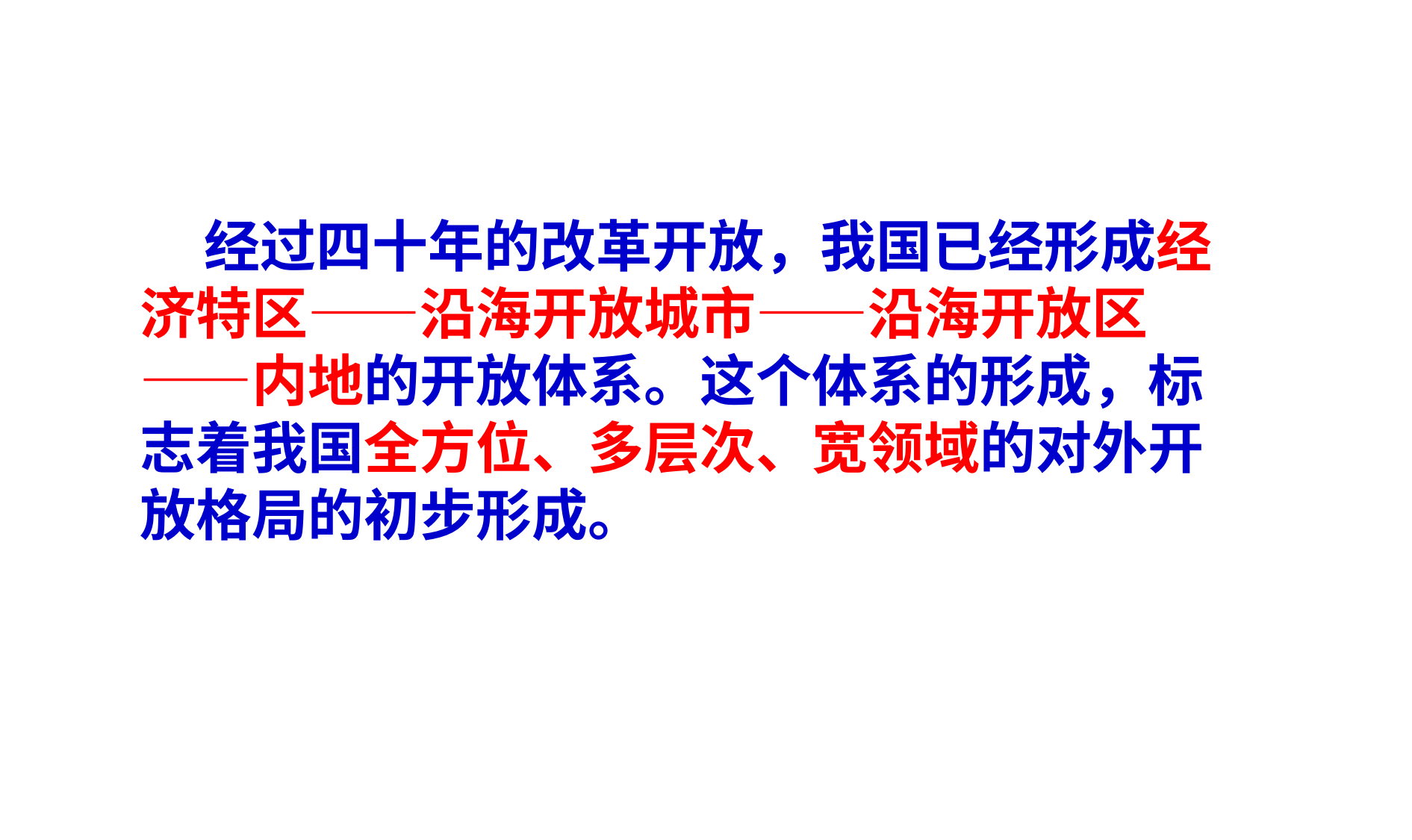

我国对外开放格局的特点
    经过四十年的改革开放，我国已经形成经济特区——沿海开放城市——沿海开放区——内地的开放体系。这个体系的形成，标志着我国全方位、多层次、宽领域的对外开放格局的初步形成。